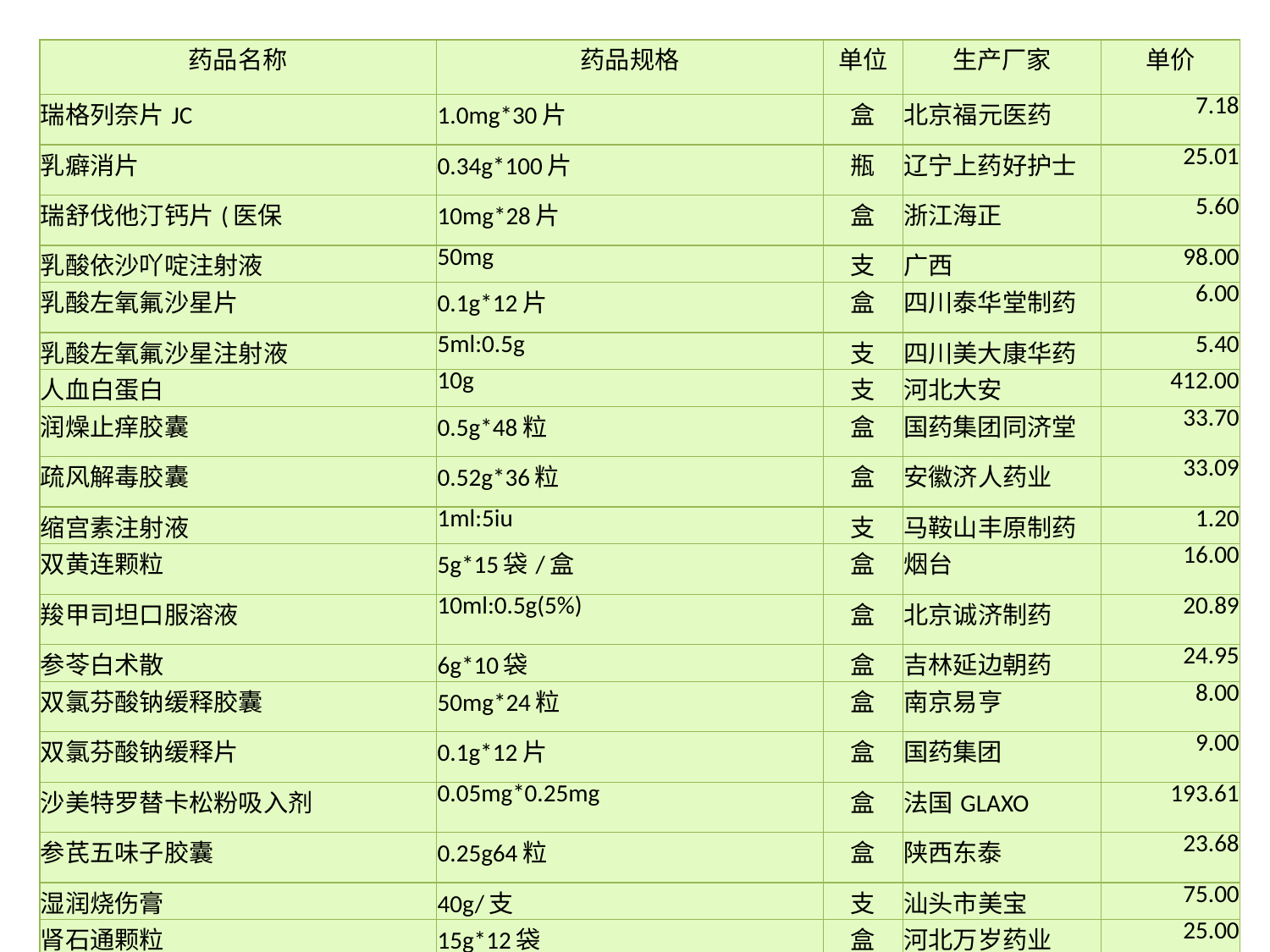

| 药品名称 | 药品规格 | 单位 | 生产厂家 | 单价 |
| --- | --- | --- | --- | --- |
| 瑞格列奈片JC | 1.0mg\*30片 | 盒 | 北京福元医药 | 7.18 |
| 乳癖消片 | 0.34g\*100片 | 瓶 | 辽宁上药好护士 | 25.01 |
| 瑞舒伐他汀钙片(医保 | 10mg\*28片 | 盒 | 浙江海正 | 5.60 |
| 乳酸依沙吖啶注射液 | 50mg | 支 | 广西 | 98.00 |
| 乳酸左氧氟沙星片 | 0.1g\*12片 | 盒 | 四川泰华堂制药 | 6.00 |
| 乳酸左氧氟沙星注射液 | 5ml:0.5g | 支 | 四川美大康华药 | 5.40 |
| 人血白蛋白 | 10g | 支 | 河北大安 | 412.00 |
| 润燥止痒胶囊 | 0.5g\*48粒 | 盒 | 国药集团同济堂 | 33.70 |
| 疏风解毒胶囊 | 0.52g\*36粒 | 盒 | 安徽济人药业 | 33.09 |
| 缩宫素注射液 | 1ml:5iu | 支 | 马鞍山丰原制药 | 1.20 |
| 双黄连颗粒 | 5g\*15袋/盒 | 盒 | 烟台 | 16.00 |
| 羧甲司坦口服溶液 | 10ml:0.5g(5%) | 盒 | 北京诚济制药 | 20.89 |
| 参苓白术散 | 6g\*10袋 | 盒 | 吉林延边朝药 | 24.95 |
| 双氯芬酸钠缓释胶囊 | 50mg\*24粒 | 盒 | 南京易亨 | 8.00 |
| 双氯芬酸钠缓释片 | 0.1g\*12片 | 盒 | 国药集团 | 9.00 |
| 沙美特罗替卡松粉吸入剂 | 0.05mg\*0.25mg | 盒 | 法国GLAXO | 193.61 |
| 参芪五味子胶囊 | 0.25g64粒 | 盒 | 陕西东泰 | 23.68 |
| 湿润烧伤膏 | 40g/支 | 支 | 汕头市美宝 | 75.00 |
| 肾石通颗粒 | 15g\*12袋 | 盒 | 河北万岁药业 | 25.00 |